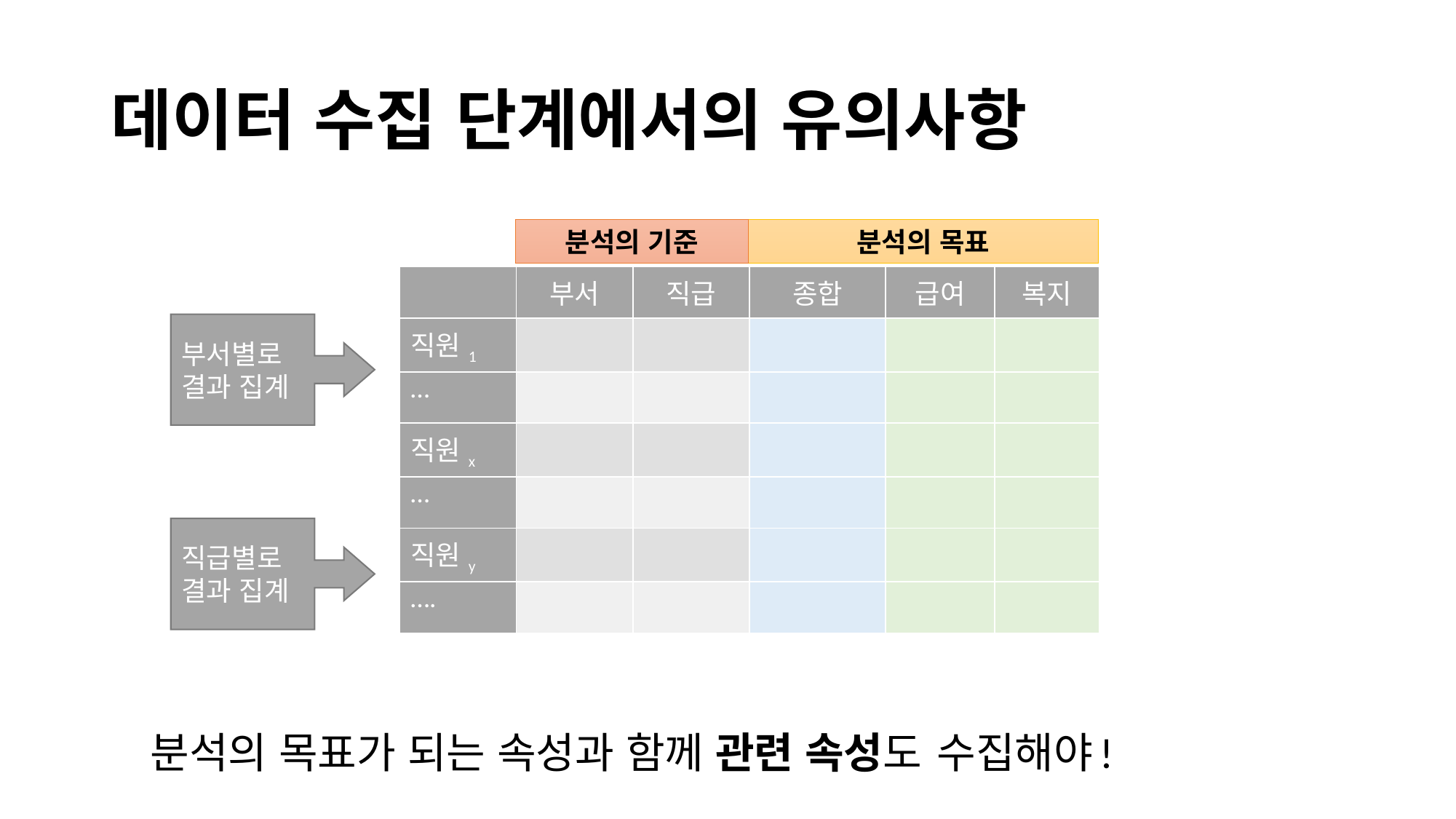

# 데이터 수집 단계에서의 유의사항
분석의 기준
분석의 목표
|  | 부서 | 직급 | 종합 | 급여 | 복지 |
| --- | --- | --- | --- | --- | --- |
| 직원1 |  |  |  |  |  |
| … |  |  |  |  |  |
| 직원x |  |  |  |  |  |
| … |  |  |  |  |  |
| 직원y |  |  |  |  |  |
| …. |  |  |  |  |  |
부서별로 결과 집계
직급별로 결과 집계
분석의 목표가 되는 속성과 함께 관련 속성도 수집해야!